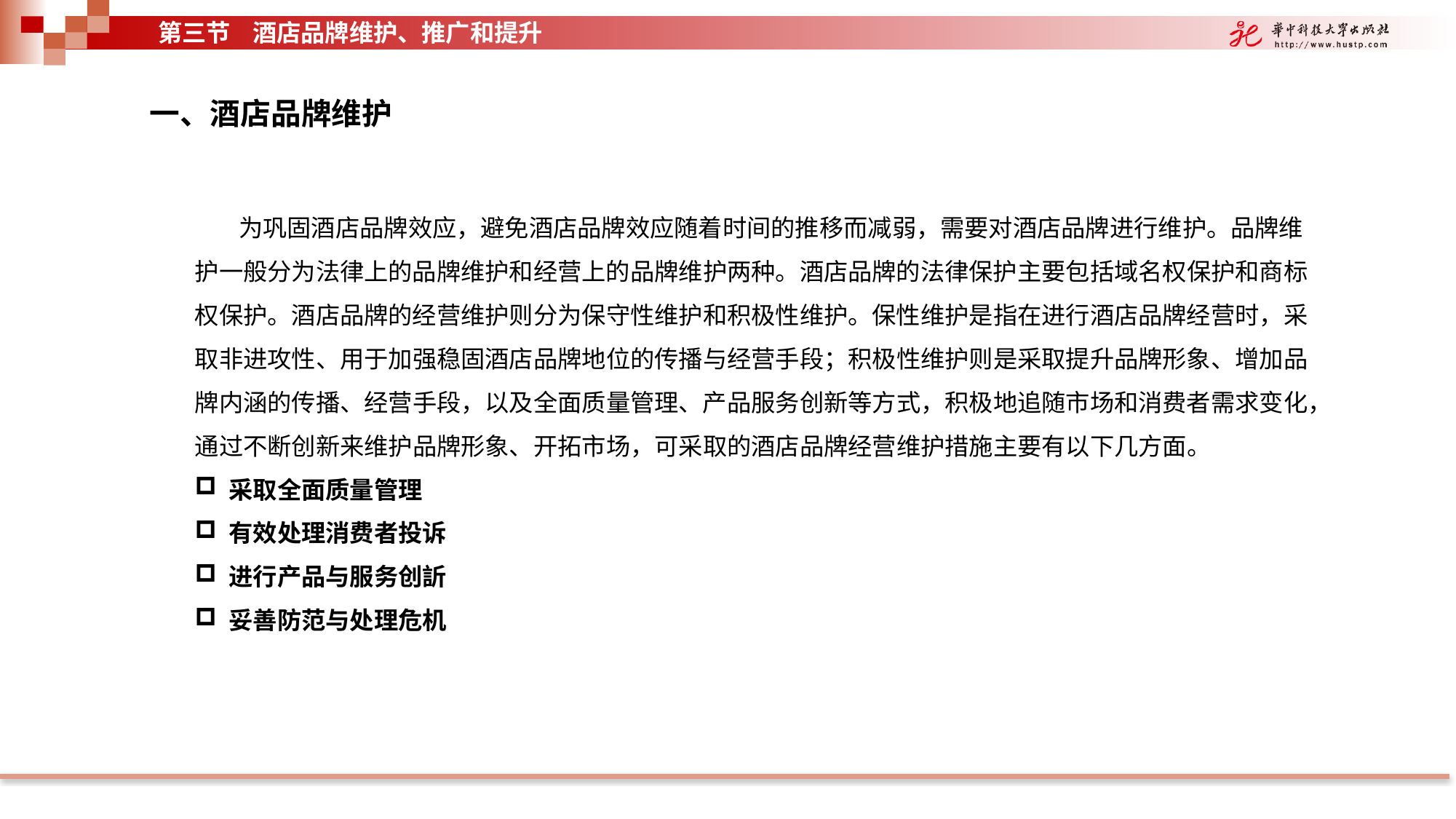

第三节    酒店品牌维护、推广和提升
一、酒店品牌维护
       为巩固酒店品牌效应，避免酒店品牌效应随着时间的推移而减弱，需要对酒店品牌进行维护。品牌维护一般分为法律上的品牌维护和经营上的品牌维护两种。酒店品牌的法律保护主要包括域名权保护和商标权保护。酒店品牌的经营维护则分为保守性维护和积极性维护。保性维护是指在进行酒店品牌经营时，采取非进攻性、用于加强稳固酒店品牌地位的传播与经营手段；积极性维护则是采取提升品牌形象、增加品牌内涵的传播、经营手段，以及全面质量管理、产品服务创新等方式，积极地追随市场和消费者需求变化，通过不断创新来维护品牌形象、开拓市场，可采取的酒店品牌经营维护措施主要有以下几方面。
采取全面质量管理
有效处理消费者投诉
进行产品与服务创訢
妥善防范与处理危机